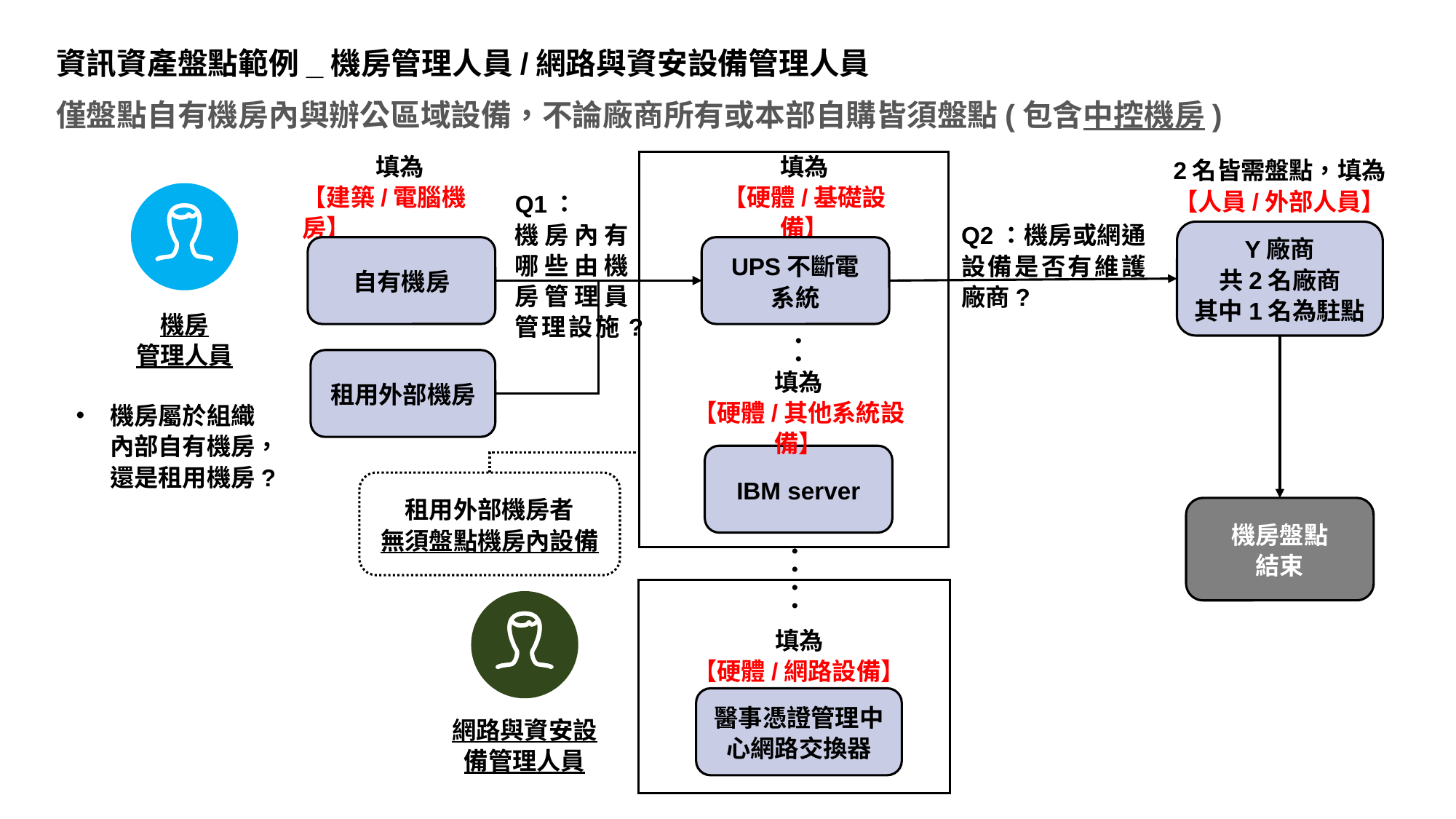

# 資訊資產盤點範例_機房管理人員/網路與資安設備管理人員
僅盤點自有機房內與辦公區域設備，不論廠商所有或本部自購皆須盤點(包含中控機房)
2名皆需盤點，填為
【人員/外部人員】
填為
【建築/電腦機房】

填為
【硬體/基礎設備】

Q1：
機房內有哪些由機房管理員管理設施?
Q2：機房或網通設備是否有維護廠商?
Y廠商
共2名廠商
其中1名為駐點
自有機房
UPS不斷電
系統
機房
管理人員
.
.
租用外部機房
填為
【硬體/其他系統設備】
機房屬於組織內部自有機房，還是租用機房?
IBM server
租用外部機房者
無須盤點機房內設備
機房盤點
結束
.
.
.
.

填為
【硬體/網路設備】
醫事憑證管理中心網路交換器
網路與資安設備管理人員